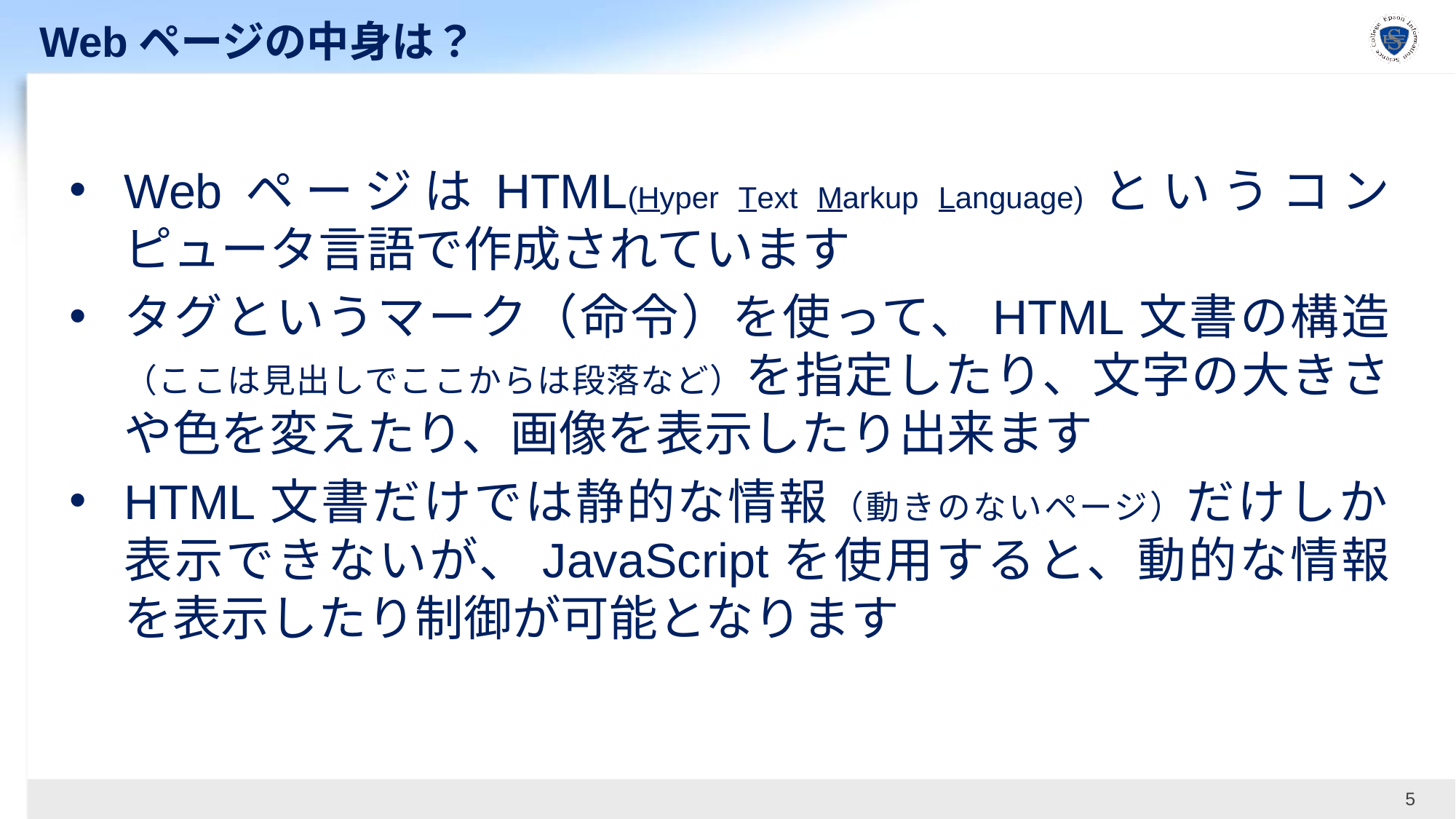

# Webページの中身は？
WebページはHTML(Hyper Text Markup Language)というコンピュータ言語で作成されています
タグというマーク（命令）を使って、HTML文書の構造（ここは見出しでここからは段落など）を指定したり、文字の大きさや色を変えたり、画像を表示したり出来ます
HTML文書だけでは静的な情報（動きのないページ）だけしか
表示できないが、JavaScriptを使用すると、動的な情報を表示したり制御が可能となります